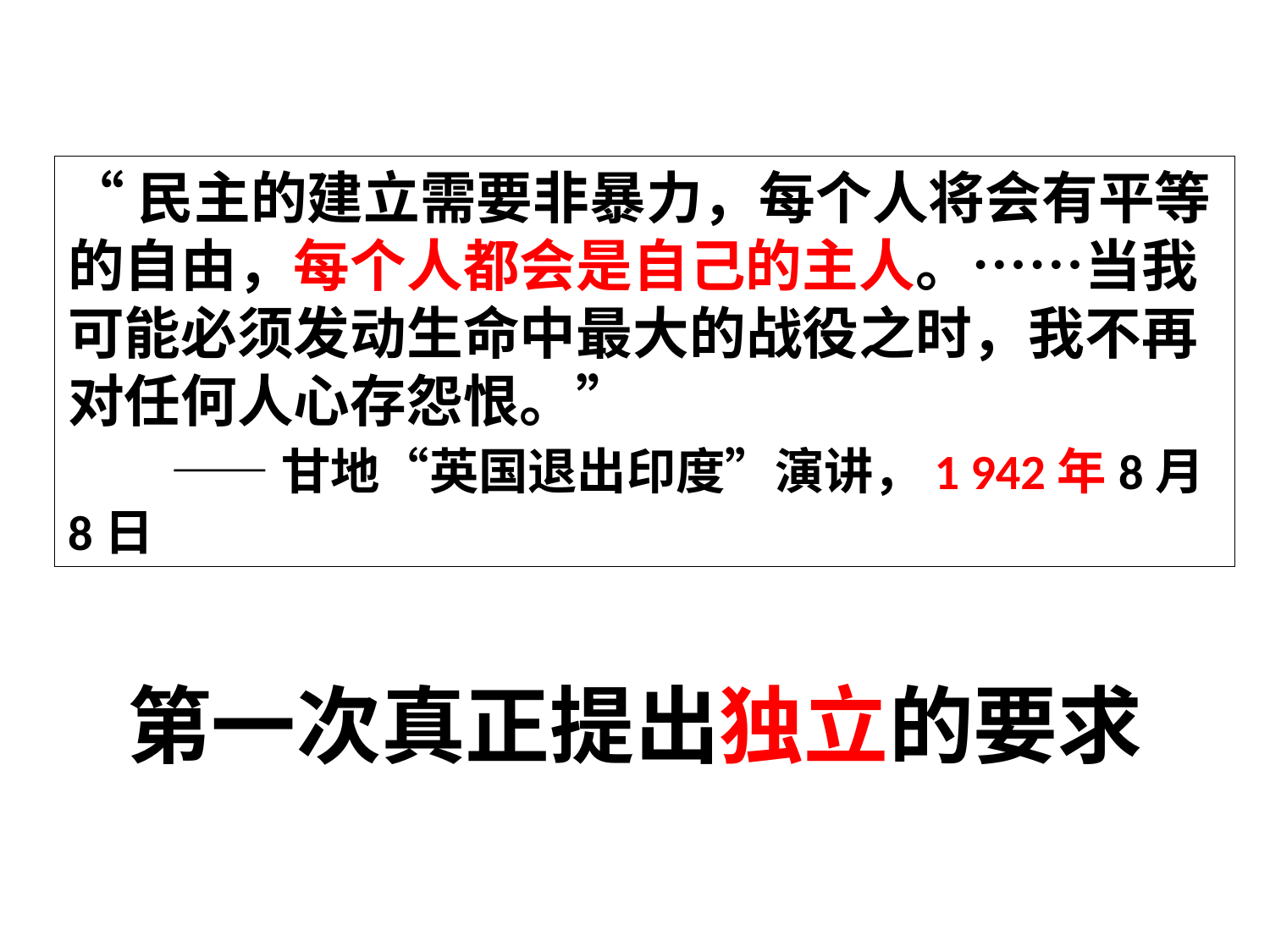

“民主的建立需要非暴力，每个人将会有平等的自由，每个人都会是自己的主人。……当我可能必须发动生命中最大的战役之时，我不再对任何人心存怨恨。”
        ——甘地“英国退出印度”演讲，1 942年8月8日
第一次真正提出独立的要求